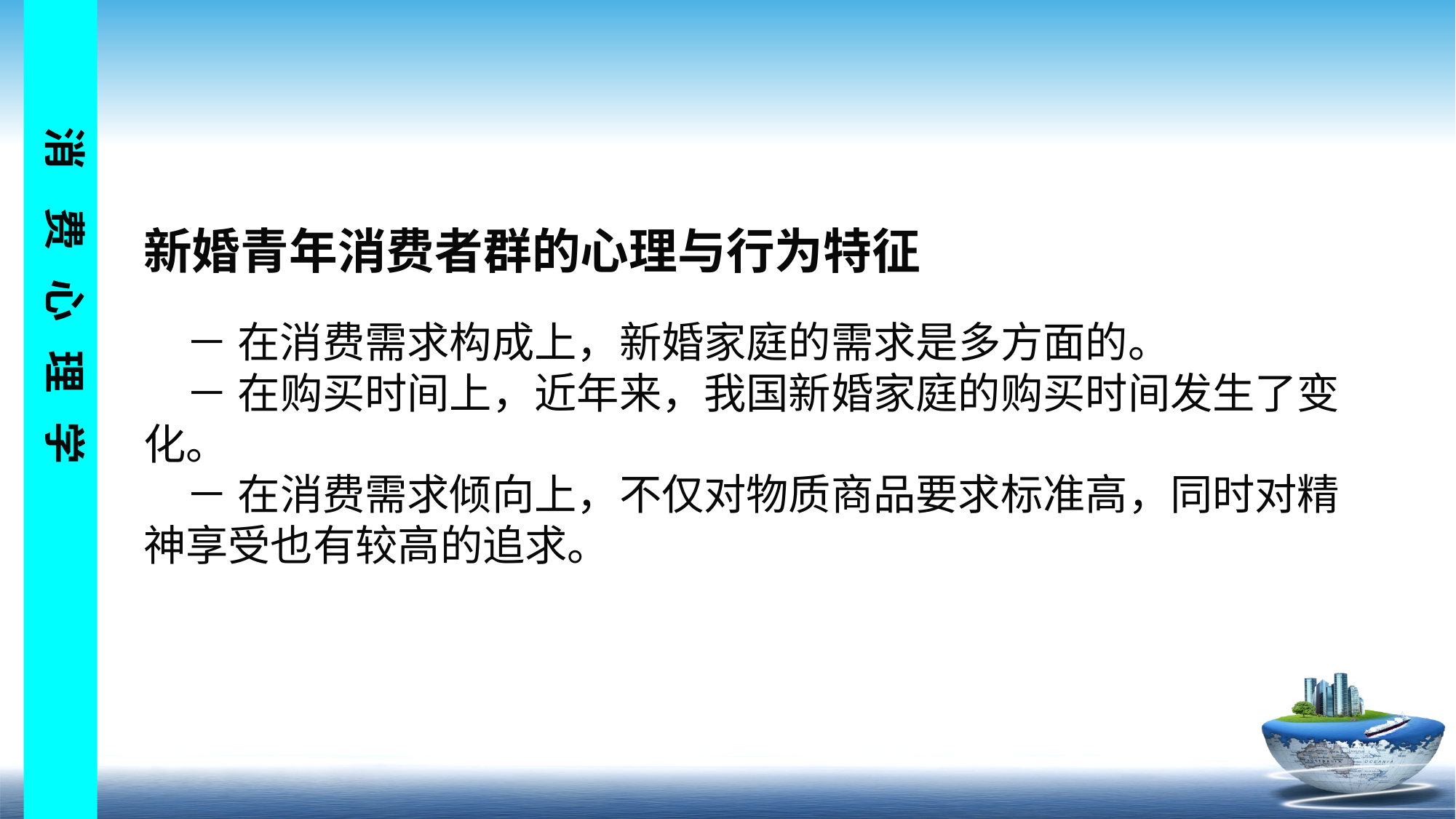

# 新婚青年消费者群的心理与行为特征 　－ 在消费需求构成上，新婚家庭的需求是多方面的。 　－ 在购买时间上，近年来，我国新婚家庭的购买时间发生了变化。 　－ 在消费需求倾向上，不仅对物质商品要求标准高，同时对精神享受也有较高的追求。
息芍幽吉汲芍茹惰辨庶伪体挖提撩种桶踩槐剩童宅港烩副用防馅槛鸦售戍第九章 消费者群体与消费心理第九章 消费者群体与消费心理